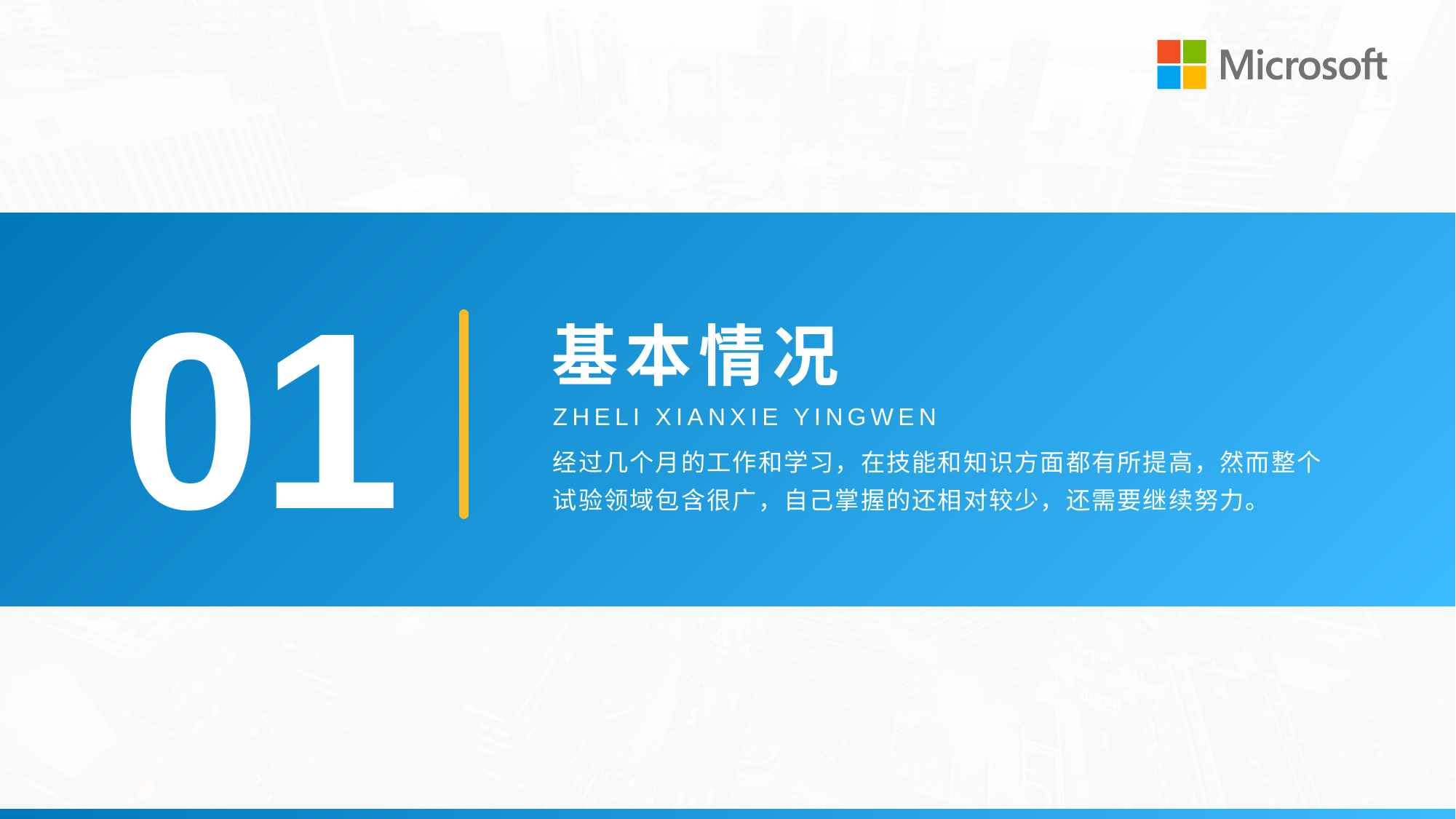

01
基本情况
ZHELI XIANXIE YINGWEN
经过几个月的工作和学习，在技能和知识方面都有所提高，然而整个试验领域包含很广，自己掌握的还相对较少，还需要继续努力。